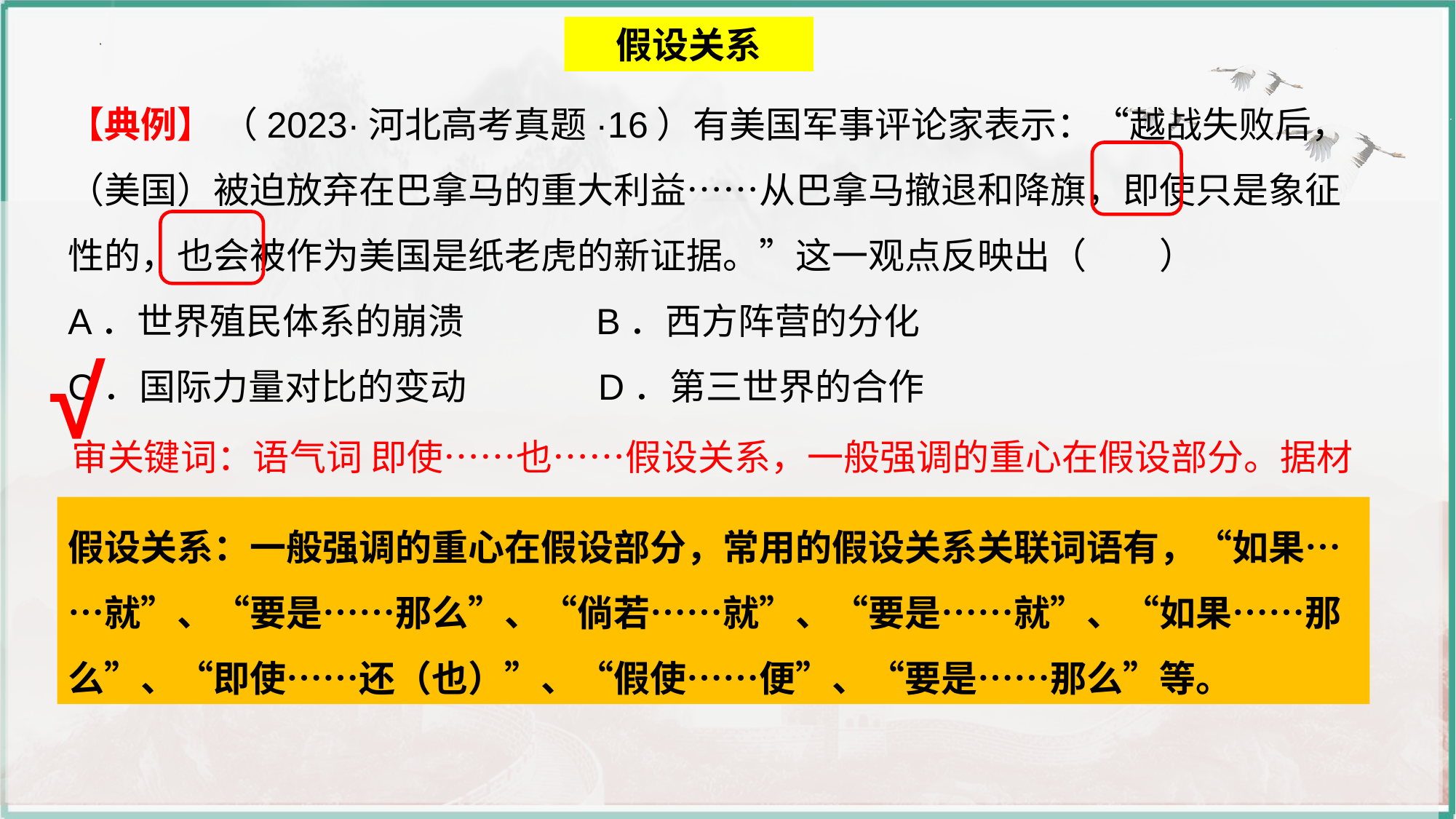

假设关系
【典例】 （2023·河北高考真题·16）有美国军事评论家表示：“越战失败后，（美国）被迫放弃在巴拿马的重大利益……从巴拿马撤退和降旗，即使只是象征性的，也会被作为美国是纸老虎的新证据。”这一观点反映出（　　）
A．世界殖民体系的崩溃               B．西方阵营的分化
C．国际力量对比的变动               D．第三世界的合作

√
审关键词：语气词 即使……也……假设关系，一般强调的重心在假设部分。据材料可知20世纪70年代民族解放潮流空前高涨，发展中国家力量发展，巴拿马人民的反美斗争迫使美国妥协，
假设关系：一般强调的重心在假设部分，常用的假设关系关联词语有，“如果……就”、“要是……那么”、“倘若……就”、“要是……就”、“如果……那么”、“即使……还（也）”、“假使……便”、“要是……那么”等。